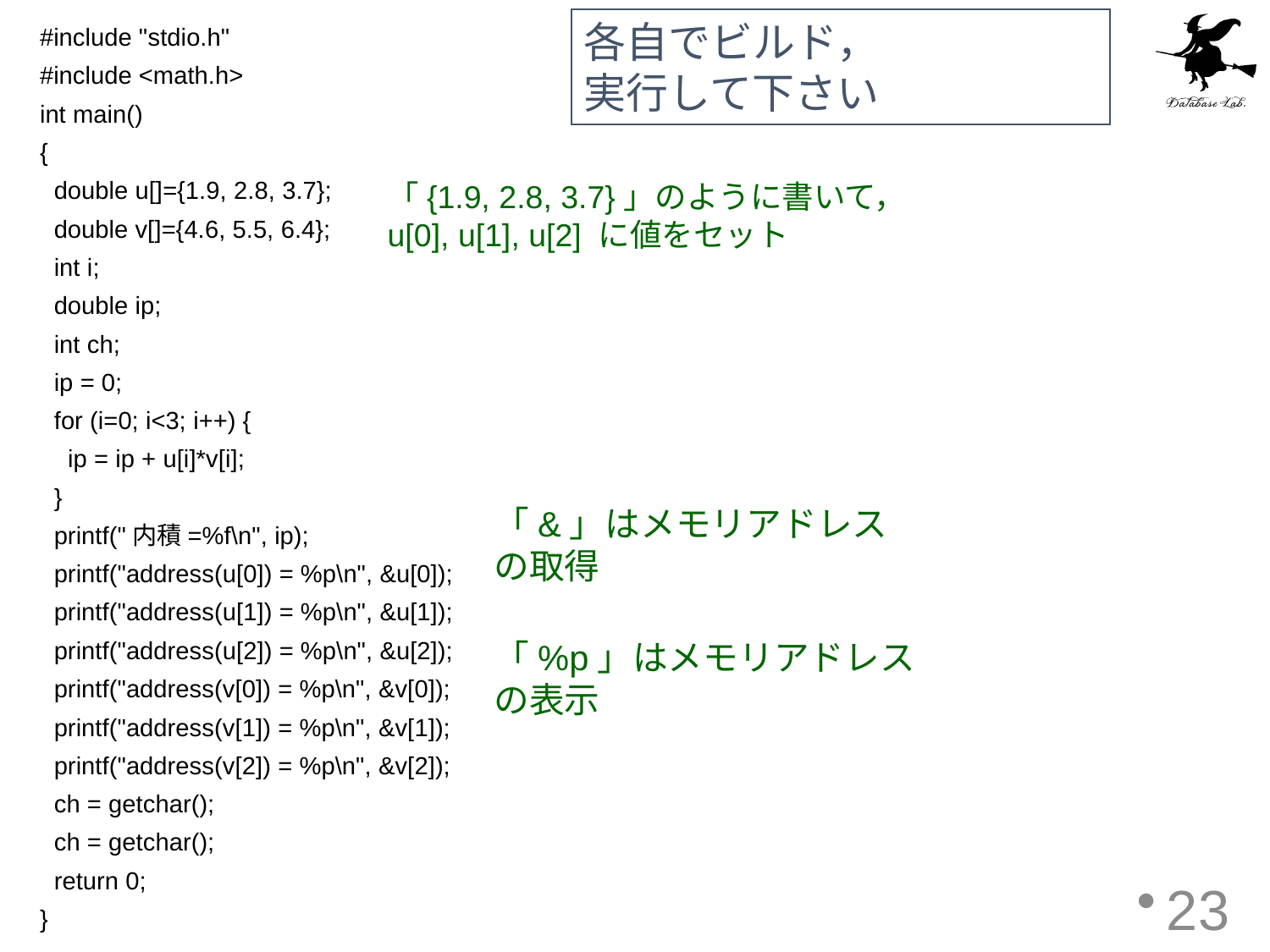

各自でビルド，
実行して下さい
#include "stdio.h"
#include <math.h>
int main()
{
  double u[]={1.9, 2.8, 3.7};
  double v[]={4.6, 5.5, 6.4};
  int i;
  double ip;
  int ch;
  ip = 0;
  for (i=0; i<3; i++) {
    ip = ip + u[i]*v[i];
  }
  printf("内積=%f\n", ip);
  printf("address(u[0]) = %p\n", &u[0]);
  printf("address(u[1]) = %p\n", &u[1]);
  printf("address(u[2]) = %p\n", &u[2]);
  printf("address(v[0]) = %p\n", &v[0]);
  printf("address(v[1]) = %p\n", &v[1]);
  printf("address(v[2]) = %p\n", &v[2]);
  ch = getchar();
  ch = getchar();
  return 0;
}
「{1.9, 2.8, 3.7}」のように書いて，
u[0], u[1], u[2] に値をセット
「&」はメモリアドレス
の取得
「%p」はメモリアドレス
の表示
23